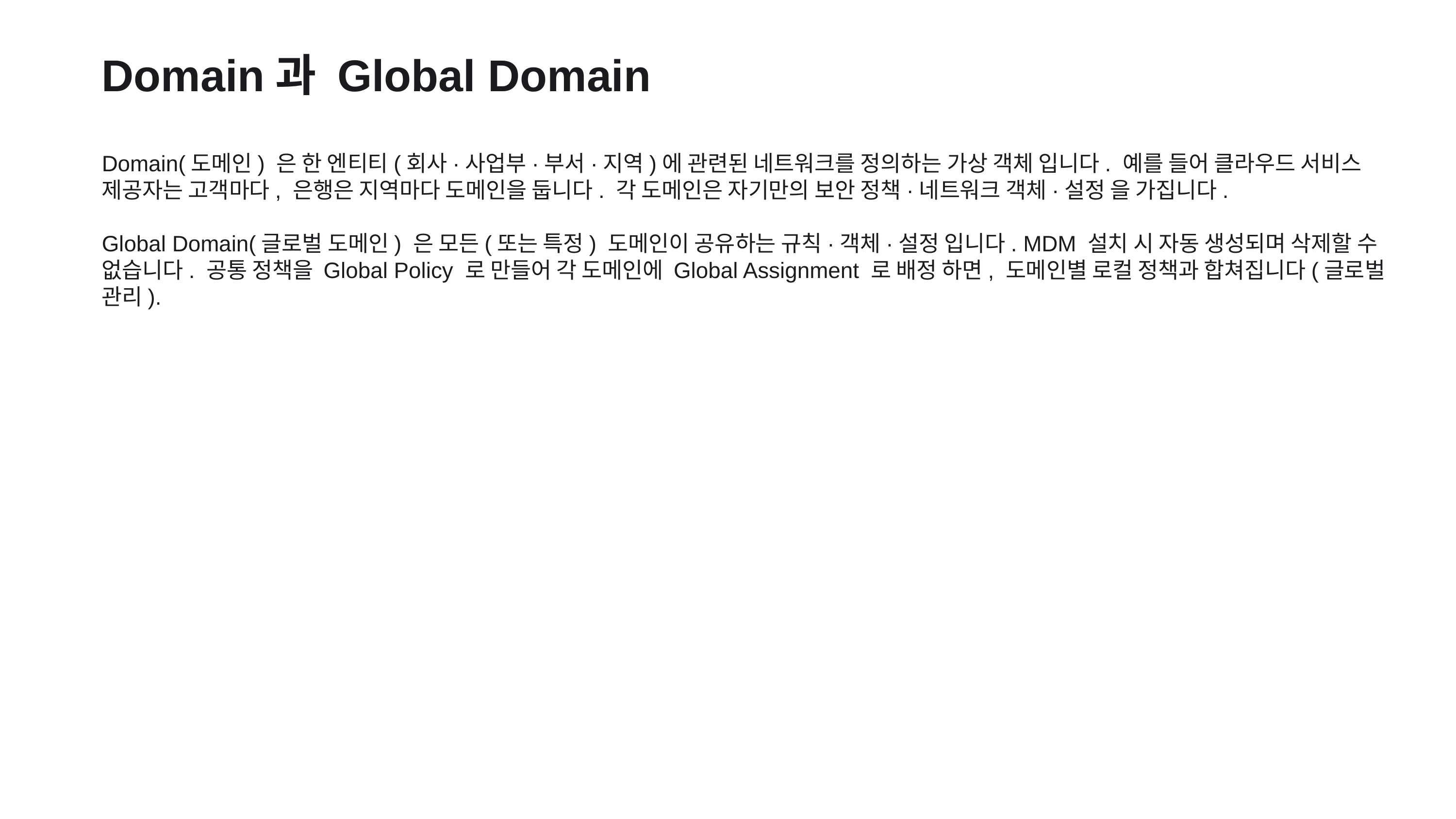

Domain과 Global Domain
Domain(도메인) 은 한 엔티티(회사·사업부·부서·지역)에 관련된 네트워크를 정의하는 가상 객체 입니다. 예를 들어 클라우드 서비스 제공자는 고객마다, 은행은 지역마다 도메인을 둡니다. 각 도메인은 자기만의 보안 정책·네트워크 객체·설정 을 가집니다.

Global Domain(글로벌 도메인) 은 모든(또는 특정) 도메인이 공유하는 규칙·객체·설정 입니다. MDM 설치 시 자동 생성되며 삭제할 수 없습니다. 공통 정책을 Global Policy 로 만들어 각 도메인에 Global Assignment 로 배정 하면, 도메인별 로컬 정책과 합쳐집니다(글로벌 관리).